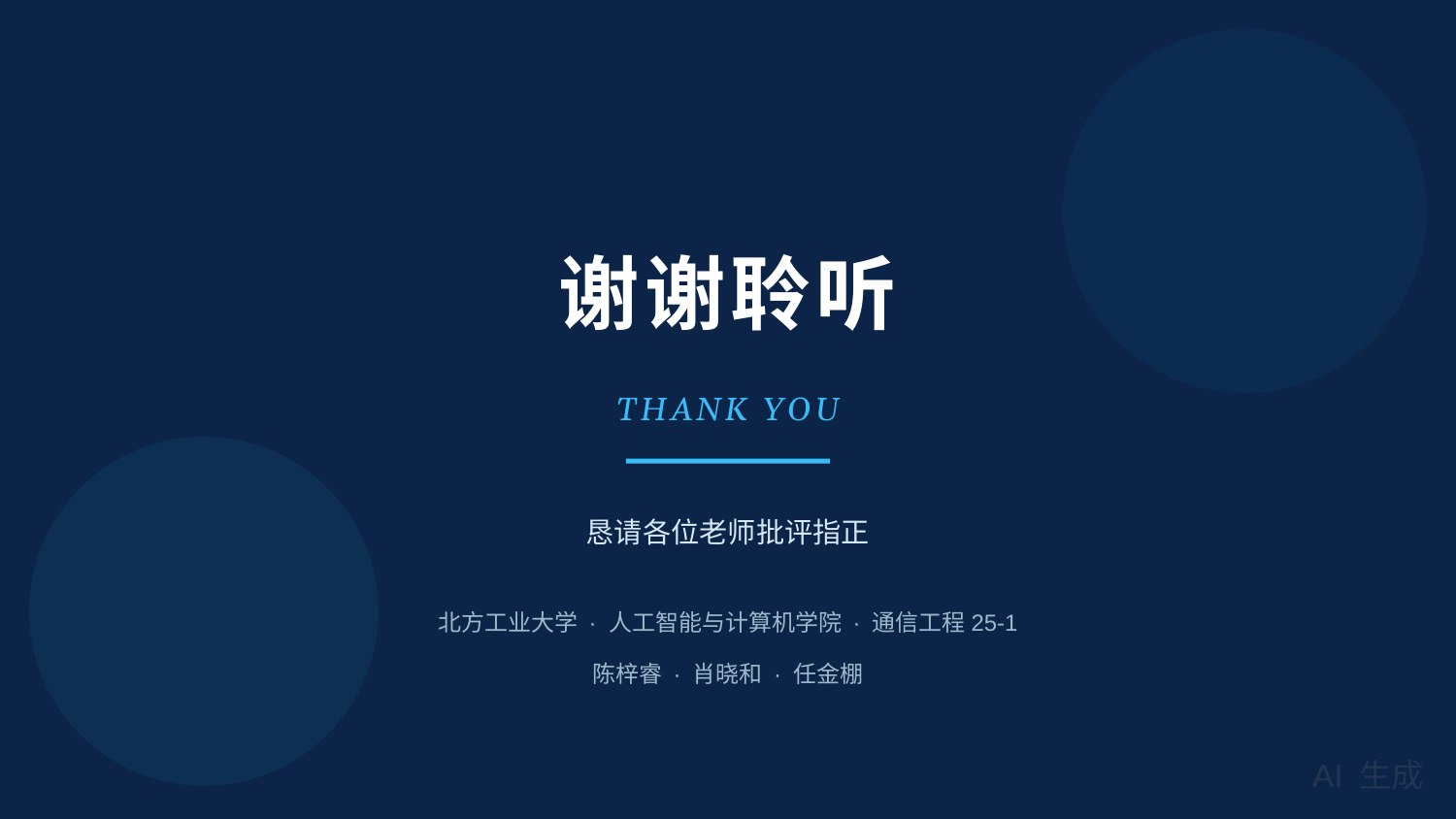

谢谢聆听
THANK YOU

恳请各位老师批评指正
北方工业大学 · 人工智能与计算机学院 · 通信工程25-1
陈梓睿 · 肖晓和 · 任金棚
AI 生成